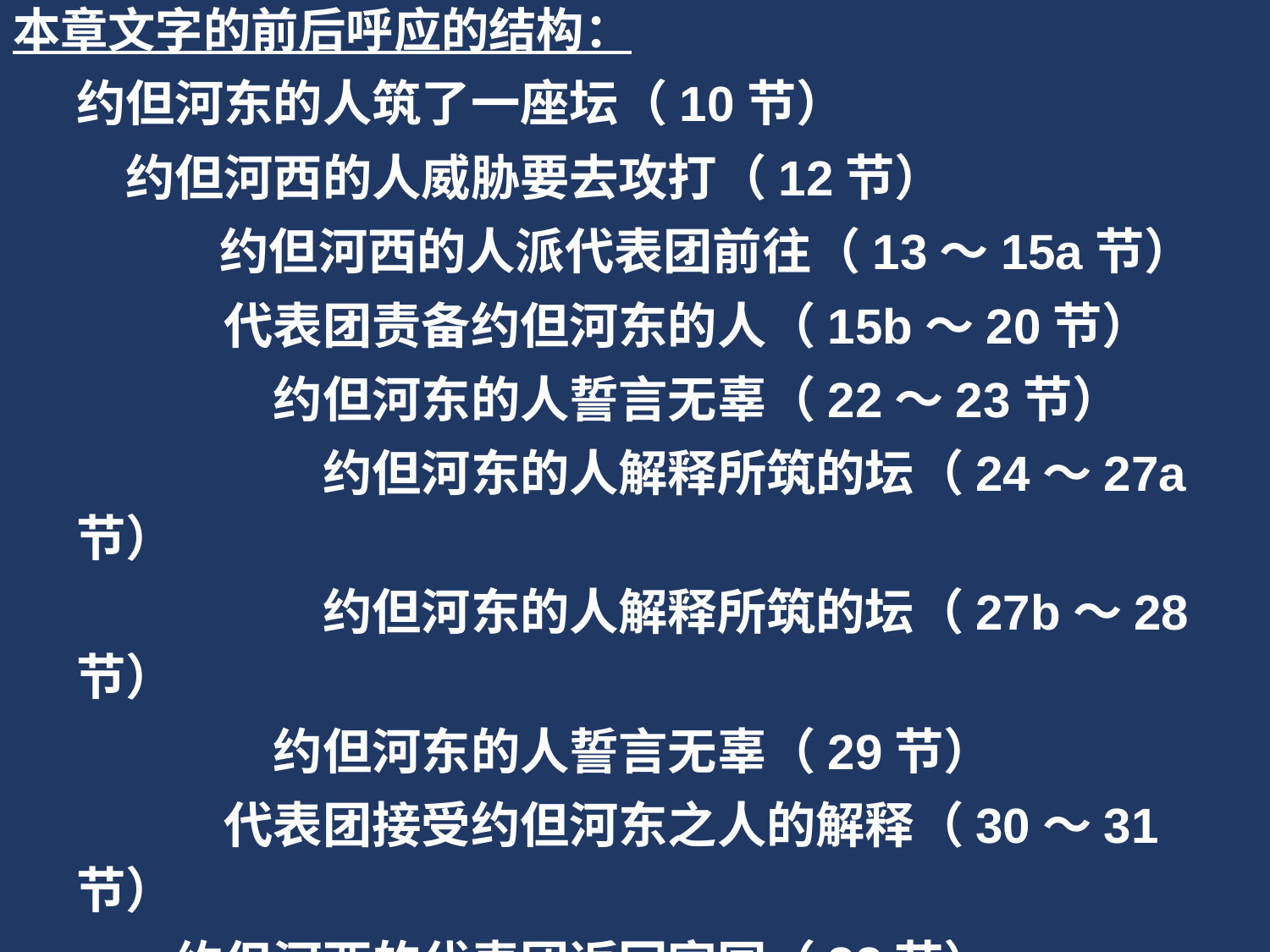

本章文字的前后呼应的结构：
约但河东的人筑了一座坛（10节）
　约但河西的人威胁要去攻打（12节）
　　    约但河西的人派代表团前往（13～15a节）
　　　代表团责备约但河东的人（15b～20节）
　　　　约但河东的人誓言无辜（22～23节）
　　　　　约但河东的人解释所筑的坛（24～27a节）
　　　　　约但河东的人解释所筑的坛（27b～28节）
　　　　约但河东的人誓言无辜（29节）
　　　代表团接受约但河东之人的解释（30～31节）
　　约但河西的代表团返回家园（32节）
　约但河西的人收回打仗的威胁（33节）
约但河东的人为祭坛取名（34节）